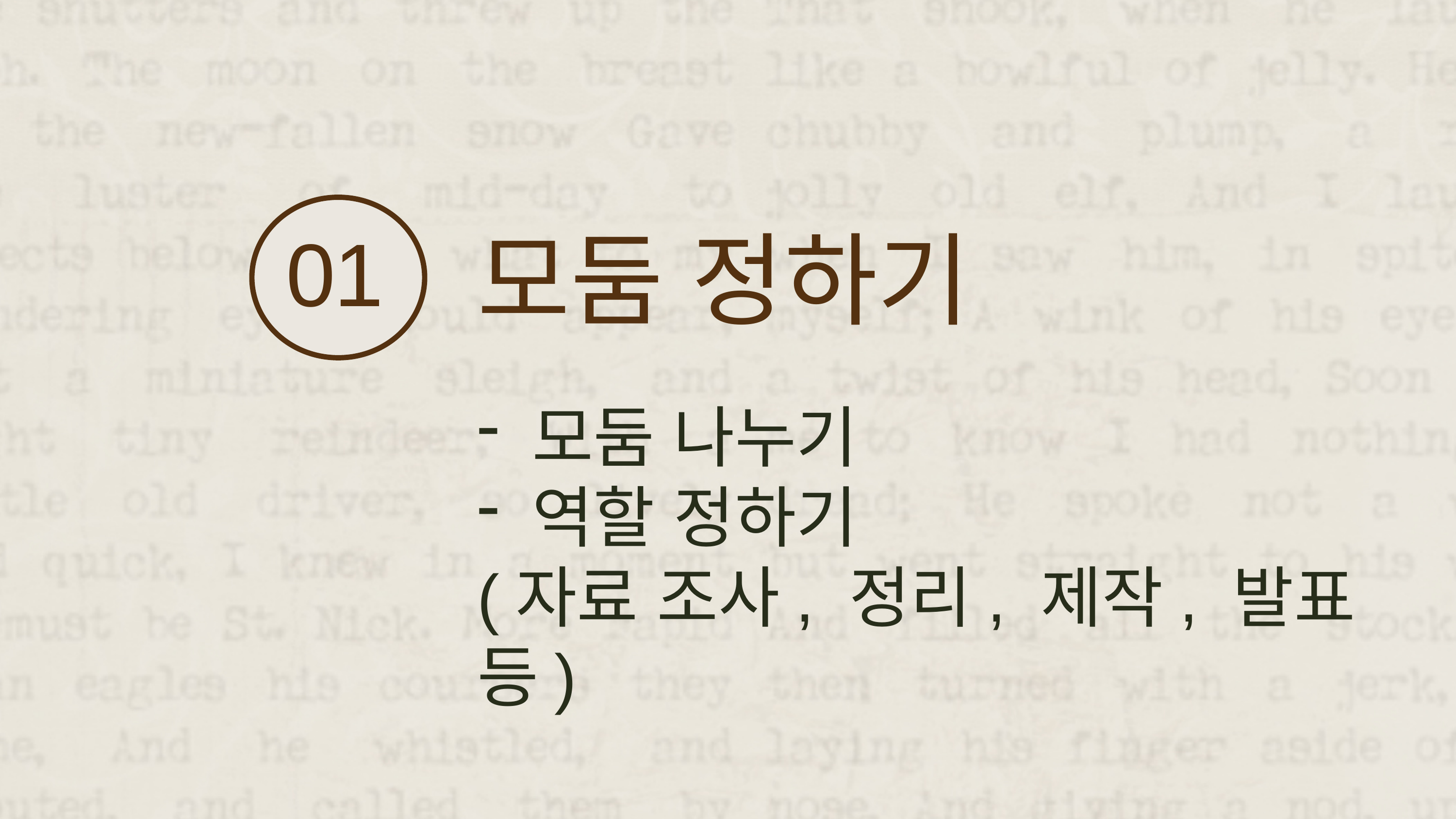

01
모둠 정하기
모둠 나누기
역할 정하기
(자료 조사, 정리, 제작, 발표 등)